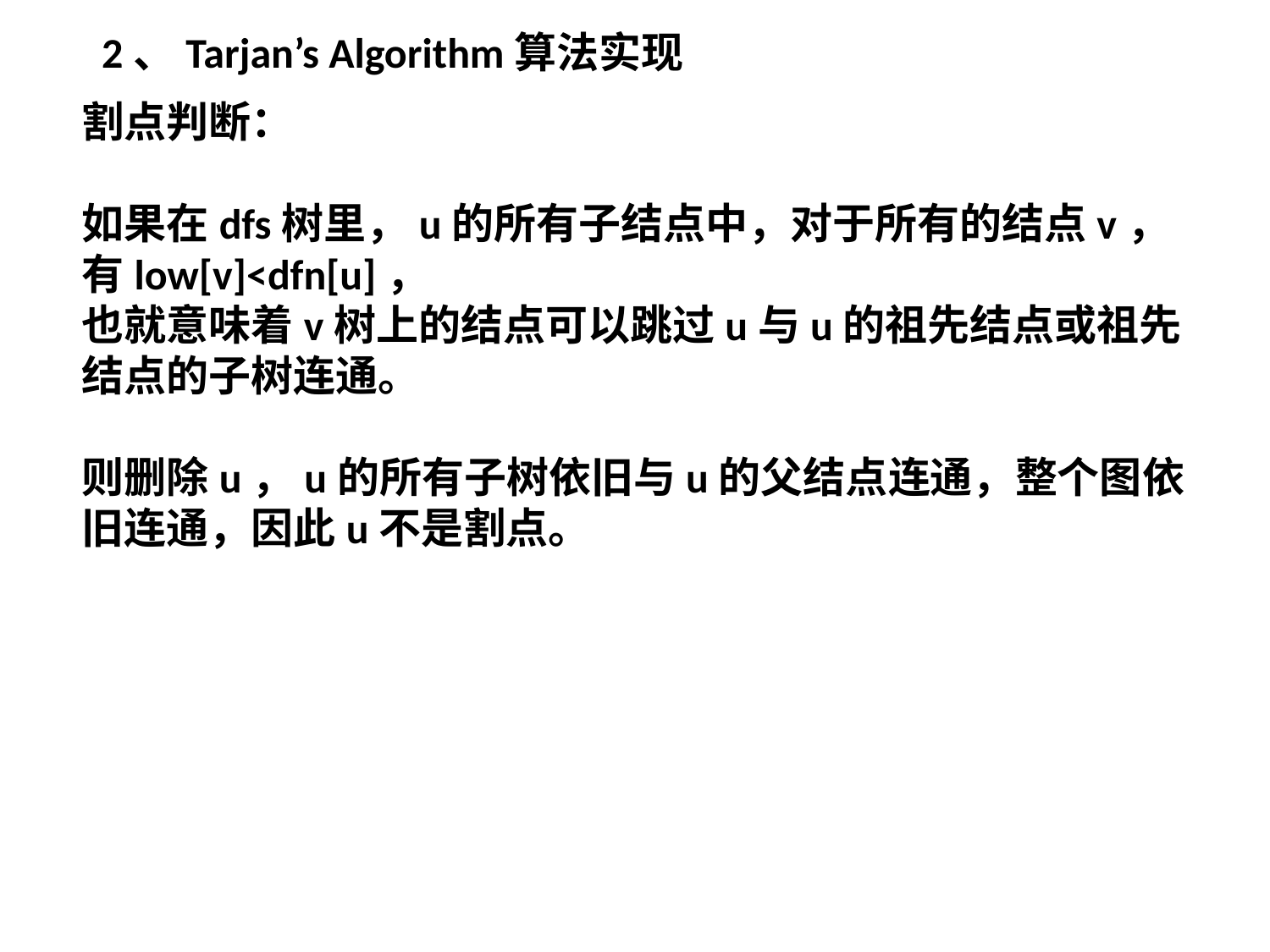

2、Tarjan’s Algorithm算法实现
割点判断：

如果在dfs树里，u的所有子结点中，对于所有的结点v，
有low[v]<dfn[u]，
也就意味着v树上的结点可以跳过u与u的祖先结点或祖先结点的子树连通。

则删除u，u的所有子树依旧与u的父结点连通，整个图依旧连通，因此u不是割点。